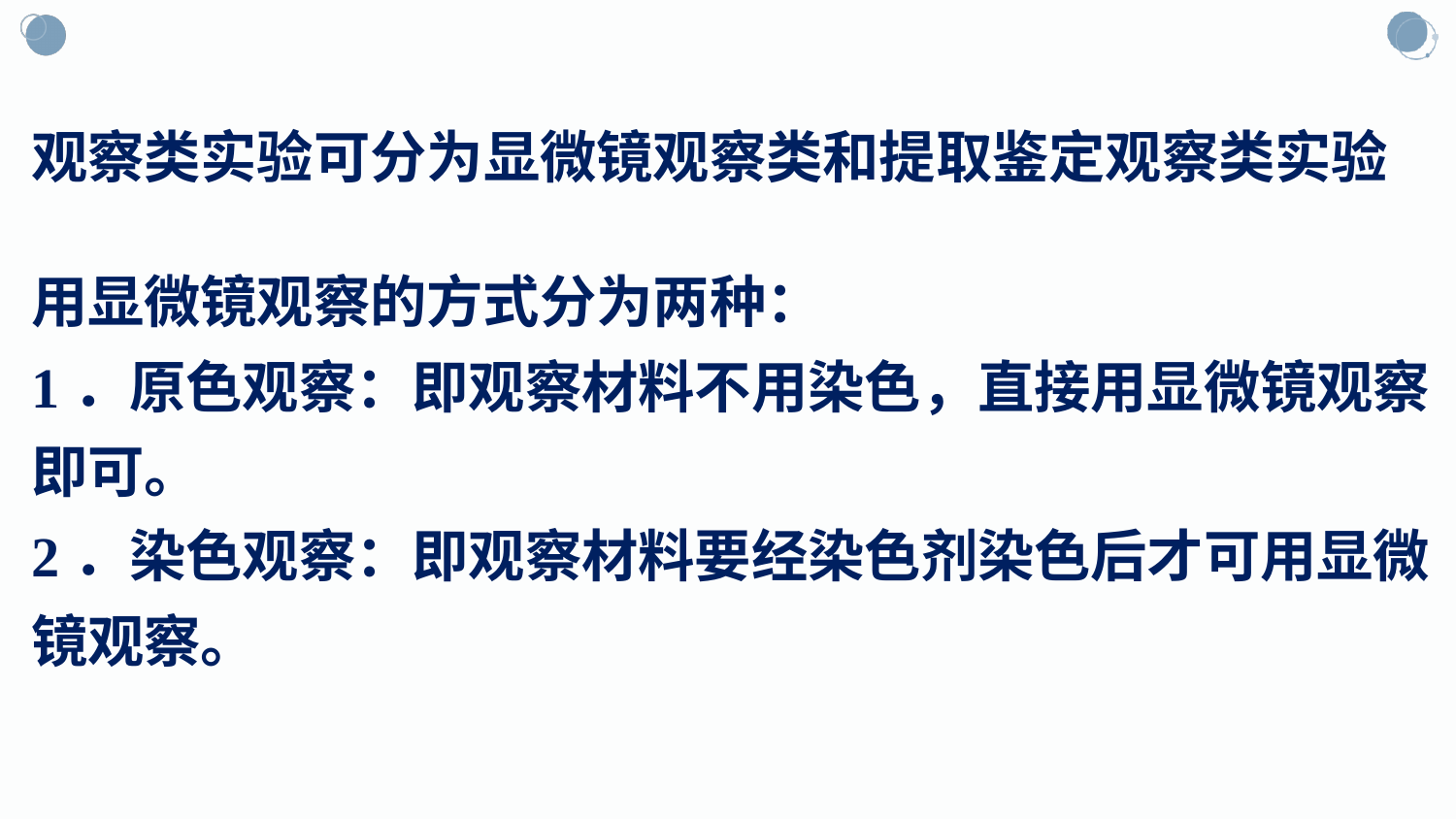

观察类实验可分为显微镜观察类和提取鉴定观察类实验
用显微镜观察的方式分为两种：
1．原色观察：即观察材料不用染色，直接用显微镜观察即可。
2．染色观察：即观察材料要经染色剂染色后才可用显微镜观察。